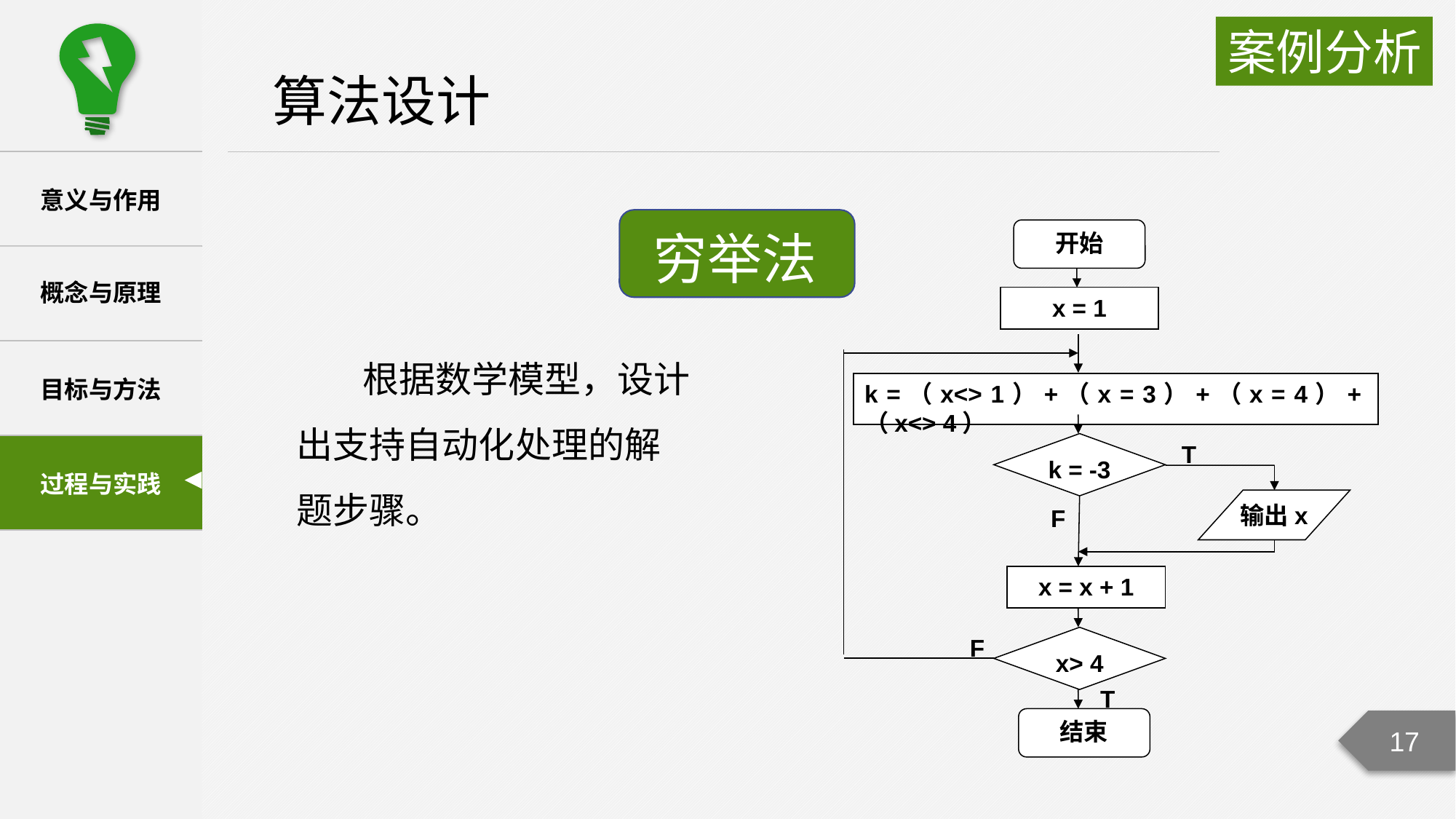

算法设计

穷举法
开始
x = 1
       根据数学模型，设计出支持自动化处理的解题步骤。
k =（x<> 1）+（x = 3）+（x = 4）+（x<> 4）
T
k = -3
输出x
F
x = x + 1
F
x> 4
T
结束